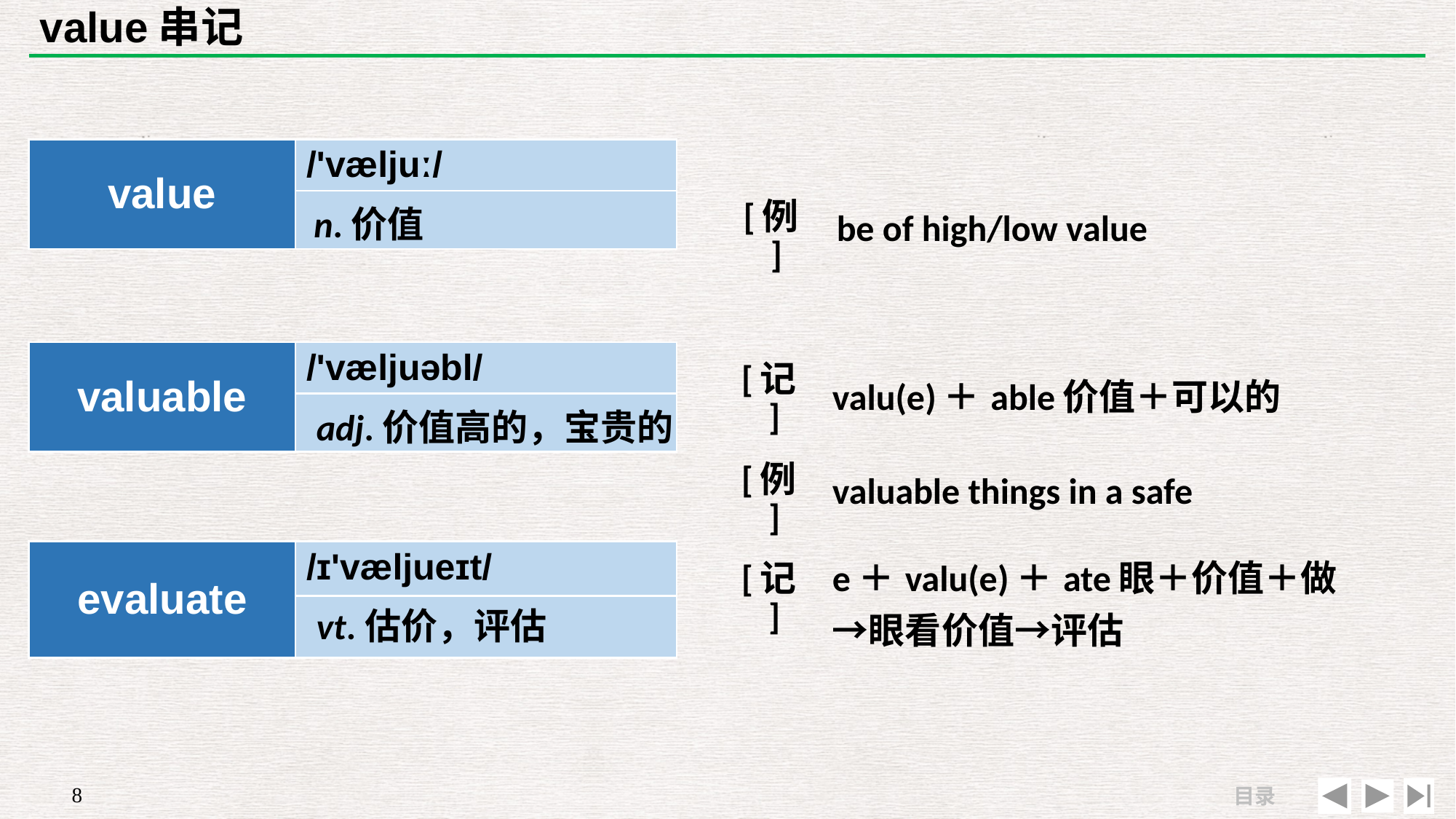

# value串记

|  |  |
| --- | --- |
| [例] | be of high/low value |
| value | /'væljuː/ |
| --- | --- |
|  |  |
n.价值
| valuable | /'væljuəbl/ |
| --- | --- |
|  |  |
| [记] | valu(e)＋able价值＋可以的 |
| --- | --- |
| [例] | valuable things in a safe |
adj.价值高的，宝贵的
| evaluate | /ɪ'væljueɪt/ |
| --- | --- |
|  |  |
| [记] | e＋valu(e)＋ate眼＋价值＋做→眼看价值→评估 |
| --- | --- |
|  |  |
vt.估价，评估